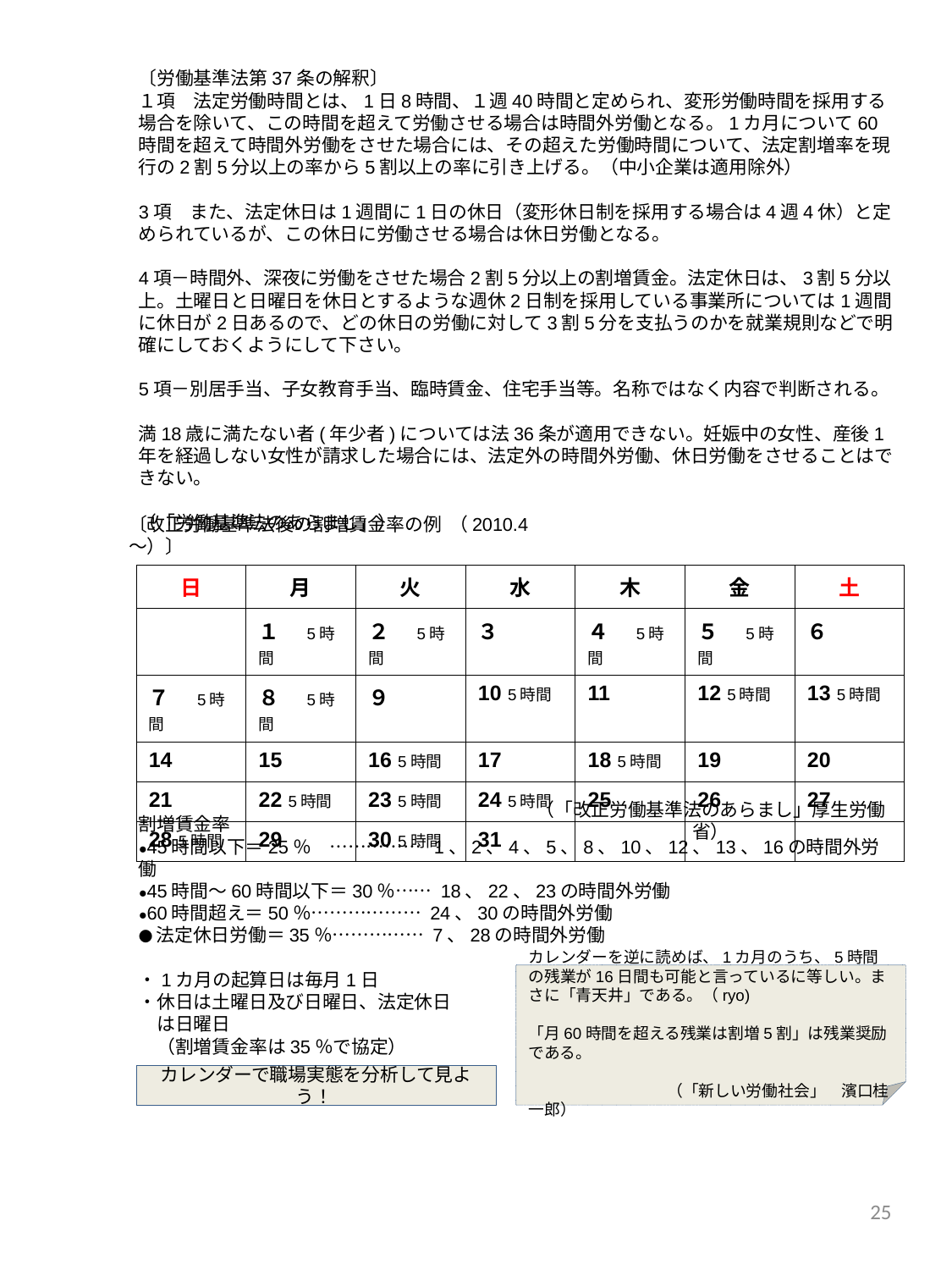

#
〔労働基準法第37条の解釈〕
１項　法定労働時間とは、1日8時間、１週40時間と定められ、変形労働時間を採用する場合を除いて、この時間を超えて労働させる場合は時間外労働となる。1カ月について60時間を超えて時間外労働をさせた場合には、その超えた労働時間について、法定割増率を現行の2割5分以上の率から5割以上の率に引き上げる。（中小企業は適用除外）

3項　また、法定休日は1週間に1日の休日（変形休日制を採用する場合は4週4休）と定められているが、この休日に労働させる場合は休日労働となる。

4項－時間外、深夜に労働をさせた場合2割5分以上の割増賃金。法定休日は、3割5分以上。土曜日と日曜日を休日とするような週休2日制を採用している事業所については1週間に休日が2日あるので、どの休日の労働に対して3割5分を支払うのかを就業規則などで明確にしておくようにして下さい。

5項－別居手当、子女教育手当、臨時賃金、住宅手当等。名称ではなく内容で判断される。

満18歳に満たない者(年少者)については法36条が適用できない。妊娠中の女性、産後1年を経過しない女性が請求した場合には、法定外の時間外労働、休日労働をさせることはできない。
　　　　　　　　　　　　　　　　　　　　　　　　　　　　　　　　　　　　　　　　　（「労働基準法のあらまし」）
〔改正労働基準法後の割増賃金率の例  （2010.4～）〕
| 日 | 月 | 火 | 水 | 木 | 金 | 土 |
| --- | --- | --- | --- | --- | --- | --- |
|  | １　5時間 | ２　5時間 | ３ | ４　5時間 | ５　5時間 | ６ |
| ７　5時間 | ８　5時間 | ９ | 10 5時間 | 11 | 12 5時間 | 13 5時間 |
| 14 | 15 | 16 5時間 | 17 | 18 5時間 | 19 | 20 |
| 21 | 22 5時間 | 23 5時間 | 24 5時間 | 25 | 26 | 27 |
| 28 5時間 | 29 | 30 5時間 | 31 |  |  |  |
（「改正労働基準法のあらまし」厚生労働省）
割増賃金率
●45時間以下＝25％　……………  1、2、4、5、8、10、12、13、16の時間外労働
●45時間～60時間以下＝30％…… 18、22、23の時間外労働
●60時間超え＝50％……………… 24、30の時間外労働
●法定休日労働＝35％…………… 7、28の時間外労働

・1カ月の起算日は毎月1日
・休日は土曜日及び日曜日、法定休日
　は日曜日
　（割増賃金率は35％で協定）

カレンダーを逆に読めば、1カ月のうち、5時間の残業が16日間も可能と言っているに等しい。まさに「青天井」である。（ryo)

「月60時間を超える残業は割増5割」は残業奨励である。
          　　　　　　 （「新しい労働社会」　濱口桂一郎）

カレンダーで職場実態を分析して見よう！
25